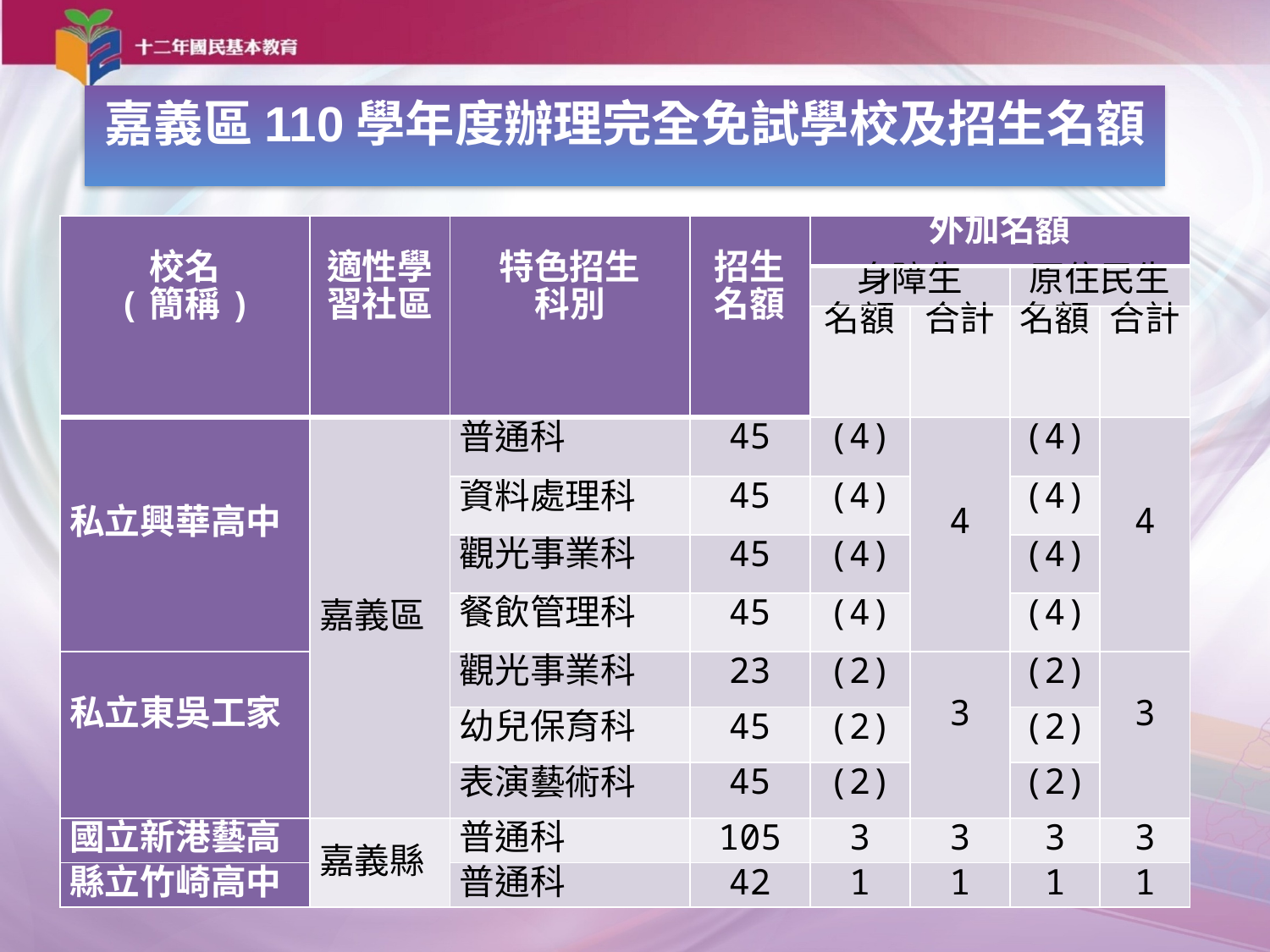

嘉義區110學年度辦理完全免試學校及招生名額
| 校名 (簡稱) | 適性學習社區 | 特色招生 科別 | 招生 名額 | 外加名額 |  |  |  |
| --- | --- | --- | --- | --- | --- | --- | --- |
|  |  |  |  | 身障生 |  | 原住民生 |  |
|  |  |  |  | 名額 | 合計 | 名額 | 合計 |
| 私立興華高中 | 嘉義區 | 普通科 | 45 | (4) | 4 | (4) | 4 |
|  |  | 資料處理科 | 45 | (4) |  | (4) |  |
|  |  | 觀光事業科 | 45 | (4) |  | (4) |  |
|  |  | 餐飲管理科 | 45 | (4) |  | (4) |  |
| 私立東吳工家 |  | 觀光事業科 | 23 | (2) | 3 | (2) | 3 |
|  |  | 幼兒保育科 | 45 | (2) |  | (2) |  |
|  |  | 表演藝術科 | 45 | (2) |  | (2) |  |
| 國立新港藝高 | 嘉義縣 | 普通科 | 105 | 3 | 3 | 3 | 3 |
| 縣立竹崎高中 |  | 普通科 | 42 | 1 | 1 | 1 | 1 |